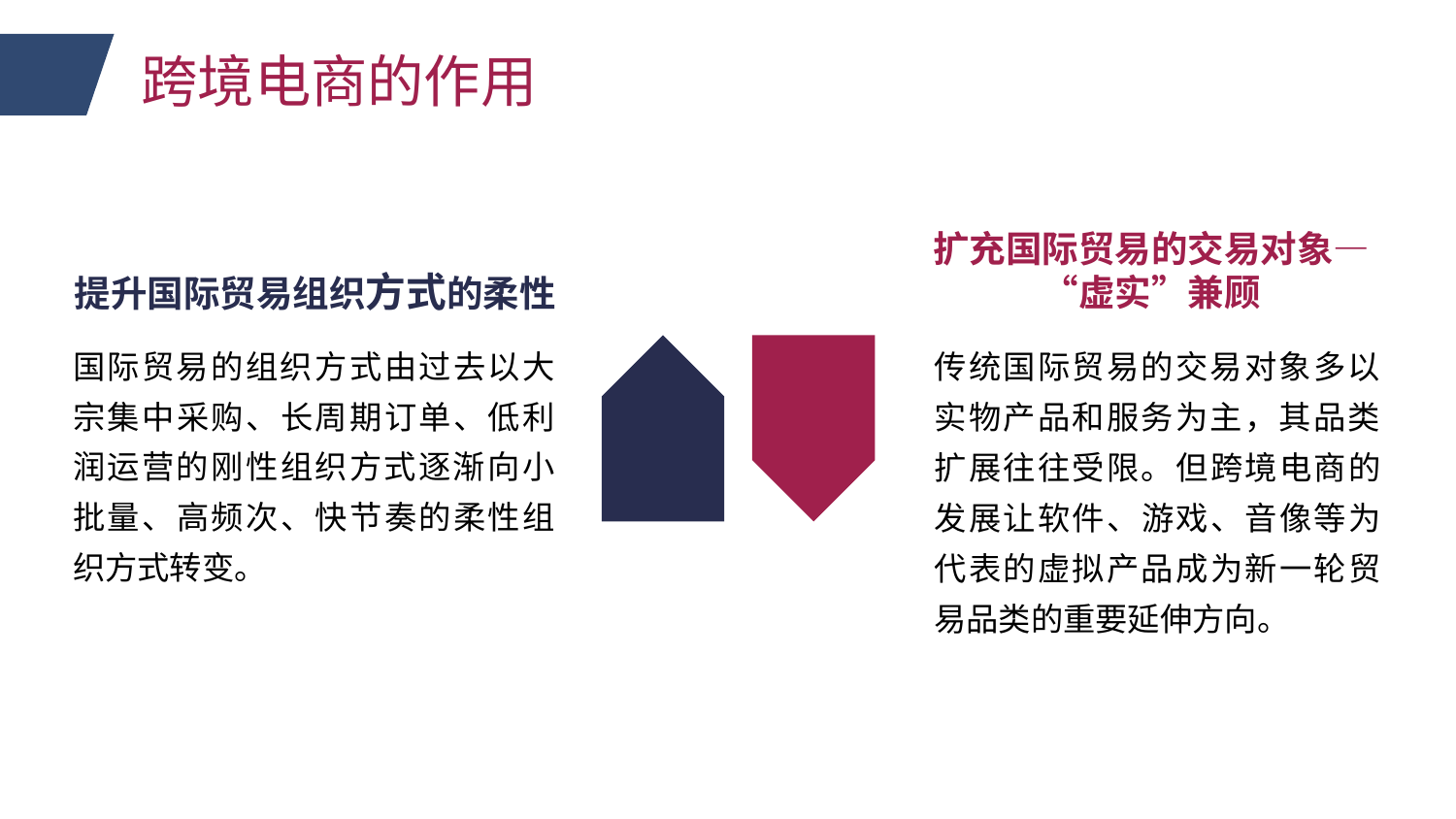

跨境电商的作用
扩充国际贸易的交易对象—“虚实”兼顾
传统国际贸易的交易对象多以实物产品和服务为主，其品类扩展往往受限。但跨境电商的发展让软件、游戏、音像等为代表的虚拟产品成为新一轮贸易品类的重要延伸方向。
提升国际贸易组织方式的柔性
国际贸易的组织方式由过去以大宗集中采购、长周期订单、低利润运营的刚性组织方式逐渐向小批量、高频次、快节奏的柔性组织方式转变。